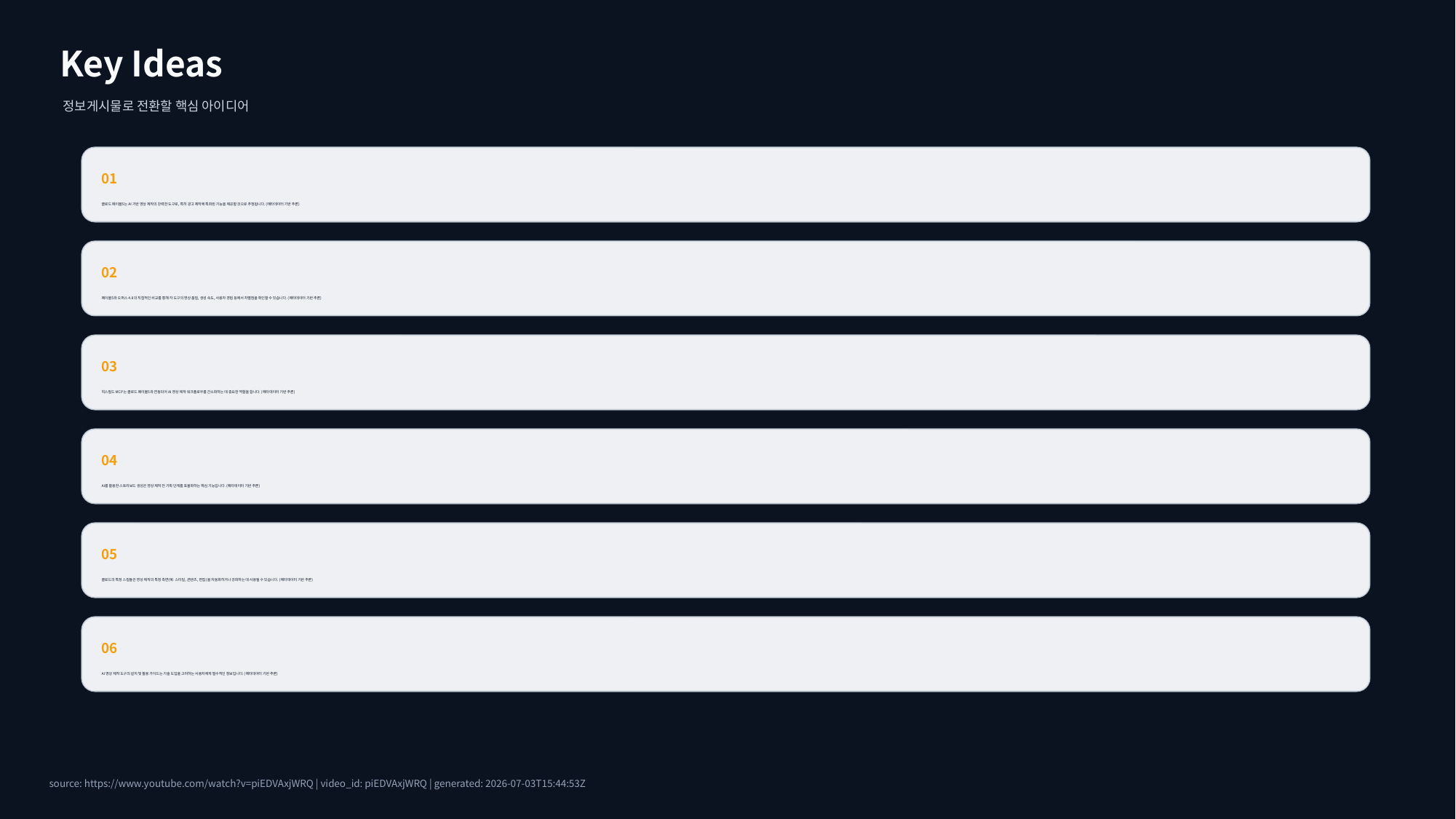

Key Ideas
정보게시물로 전환할 핵심 아이디어

01
클로드 페이블5는 AI 기반 영상 제작의 강력한 도구로, 특히 광고 제작에 특화된 기능을 제공할 것으로 추정됩니다. (메타데이터 기반 추론)

02
페이블5와 오퍼스 4.8의 직접적인 비교를 통해 각 도구의 영상 품질, 생성 속도, 사용자 경험 등에서 차별점을 확인할 수 있습니다. (메타데이터 기반 추론)

03
힉스필드 MCP는 클로드 페이블5와 연동되어 AI 영상 제작 워크플로우를 간소화하는 데 중요한 역할을 합니다. (메타데이터 기반 추론)

04
AI를 활용한 스토리보드 생성은 영상 제작 전 기획 단계를 효율화하는 핵심 기능입니다. (메타데이터 기반 추론)

05
클로드의 특정 스킬들은 영상 제작의 특정 측면(예: 스타일, 콘텐츠, 편집)을 자동화하거나 강화하는 데 사용될 수 있습니다. (메타데이터 기반 추론)

06
AI 영상 제작 도구의 설치 및 활용 가이드는 기술 도입을 고려하는 사용자에게 필수적인 정보입니다. (메타데이터 기반 추론)
source: https://www.youtube.com/watch?v=piEDVAxjWRQ | video_id: piEDVAxjWRQ | generated: 2026-07-03T15:44:53Z